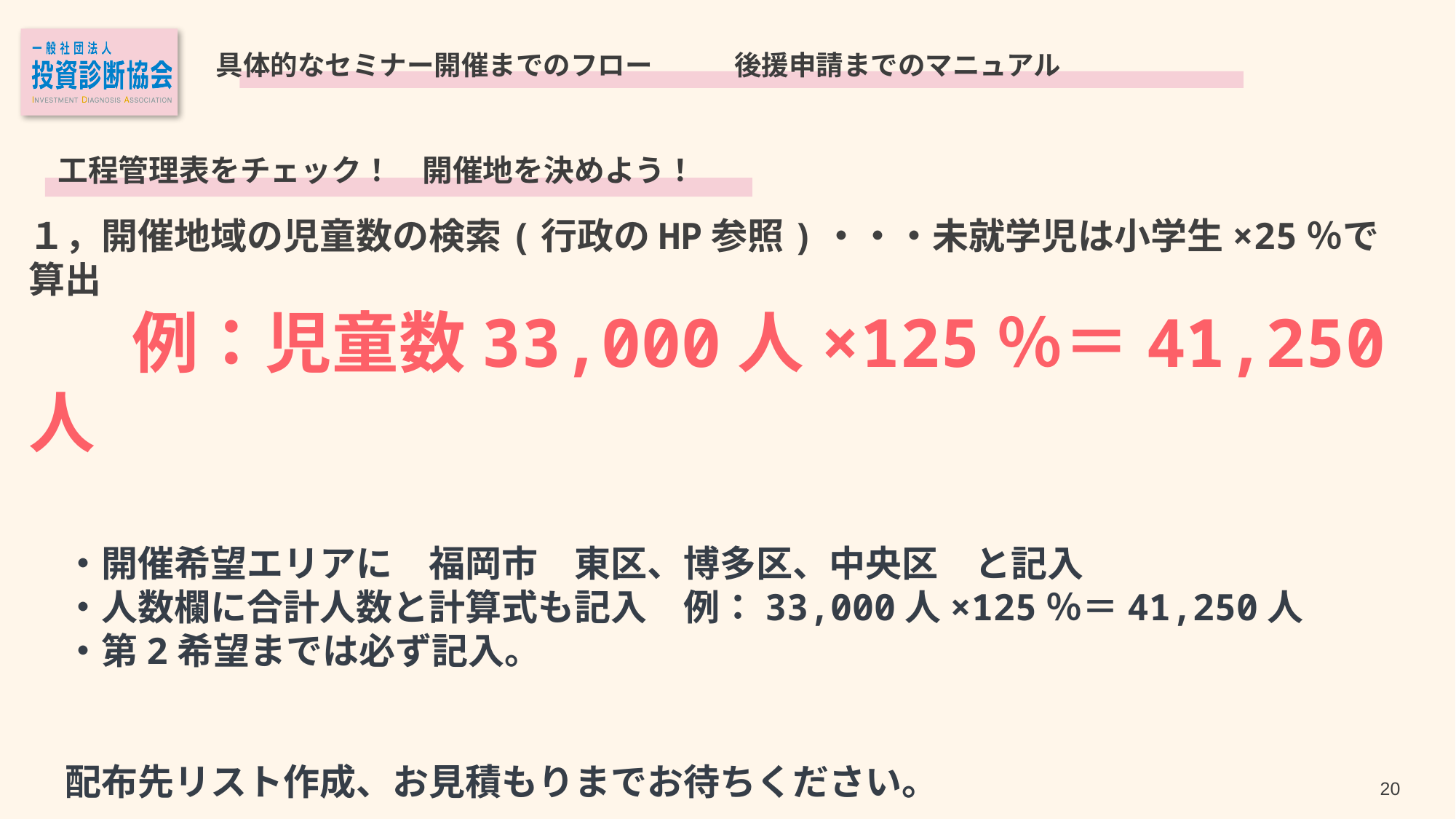

具体的なセミナー開催までのフロー　　　後援申請までのマニュアル

工程管理表をチェック！　開催地を決めよう！

１，開催地域の児童数の検索(行政のHP参照)・・・未就学児は小学生×25％で算出
　　例：児童数33,000人×125％＝41,250人

　・開催希望エリアに　福岡市　東区、博多区、中央区　と記入
　・人数欄に合計人数と計算式も記入　例：33,000人×125％＝41,250人
　・第2希望までは必ず記入。

　配布先リスト作成、お見積もりまでお待ちください。
20